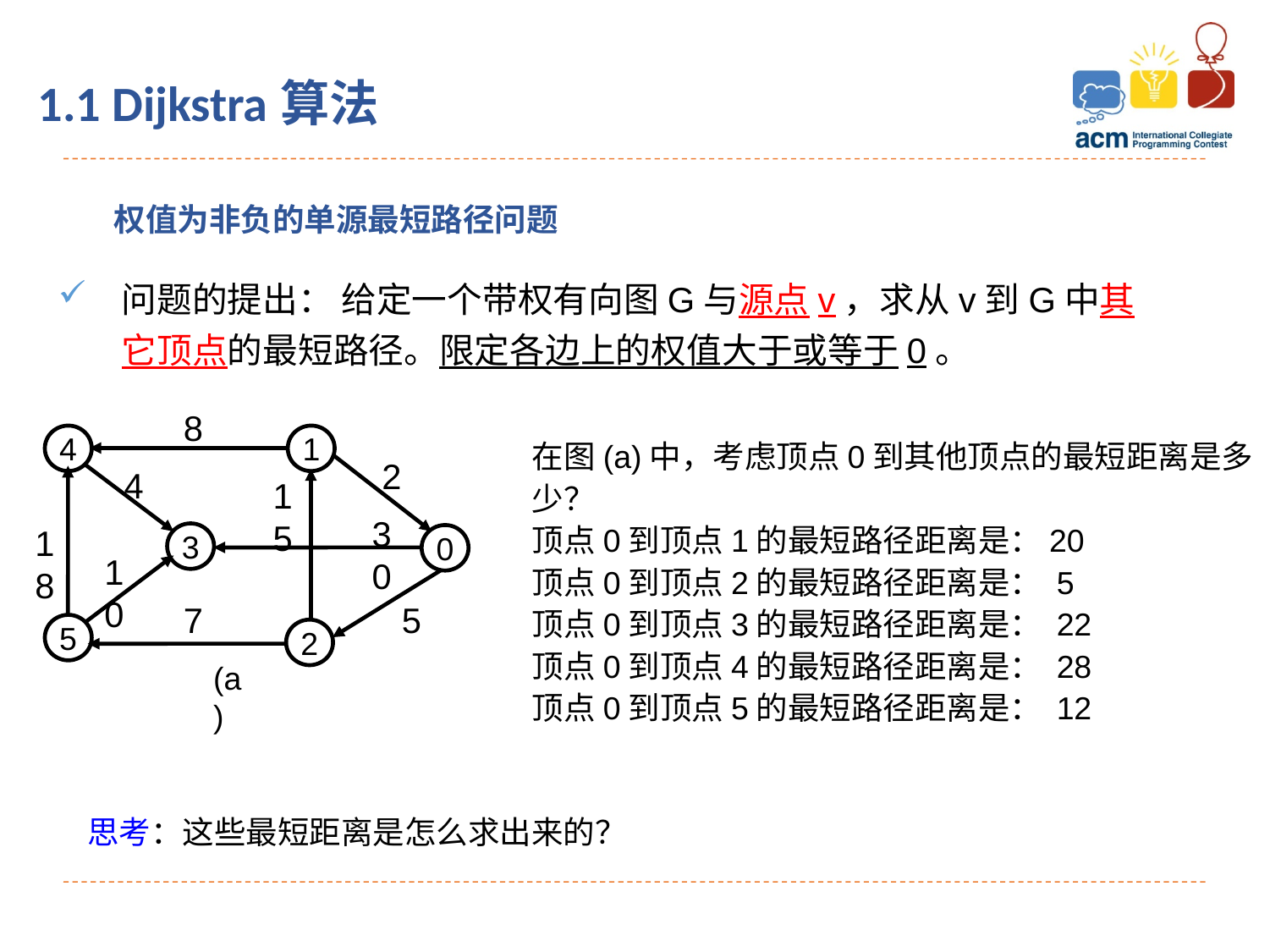

# 1.1 Dijkstra算法
权值为非负的单源最短路径问题
问题的提出： 给定一个带权有向图G与源点v，求从v到G中其它顶点的最短路径。限定各边上的权值大于或等于0。
8
4
1

2

4

15
30
18
3
0

10

7
5
5
2

(a)
在图(a)中，考虑顶点0到其他顶点的最短距离是多少？
顶点0到顶点1的最短路径距离是：20
顶点0到顶点2的最短路径距离是： 5
顶点0到顶点3的最短路径距离是： 22
顶点0到顶点4的最短路径距离是： 28
顶点0到顶点5的最短路径距离是： 12
思考：这些最短距离是怎么求出来的？